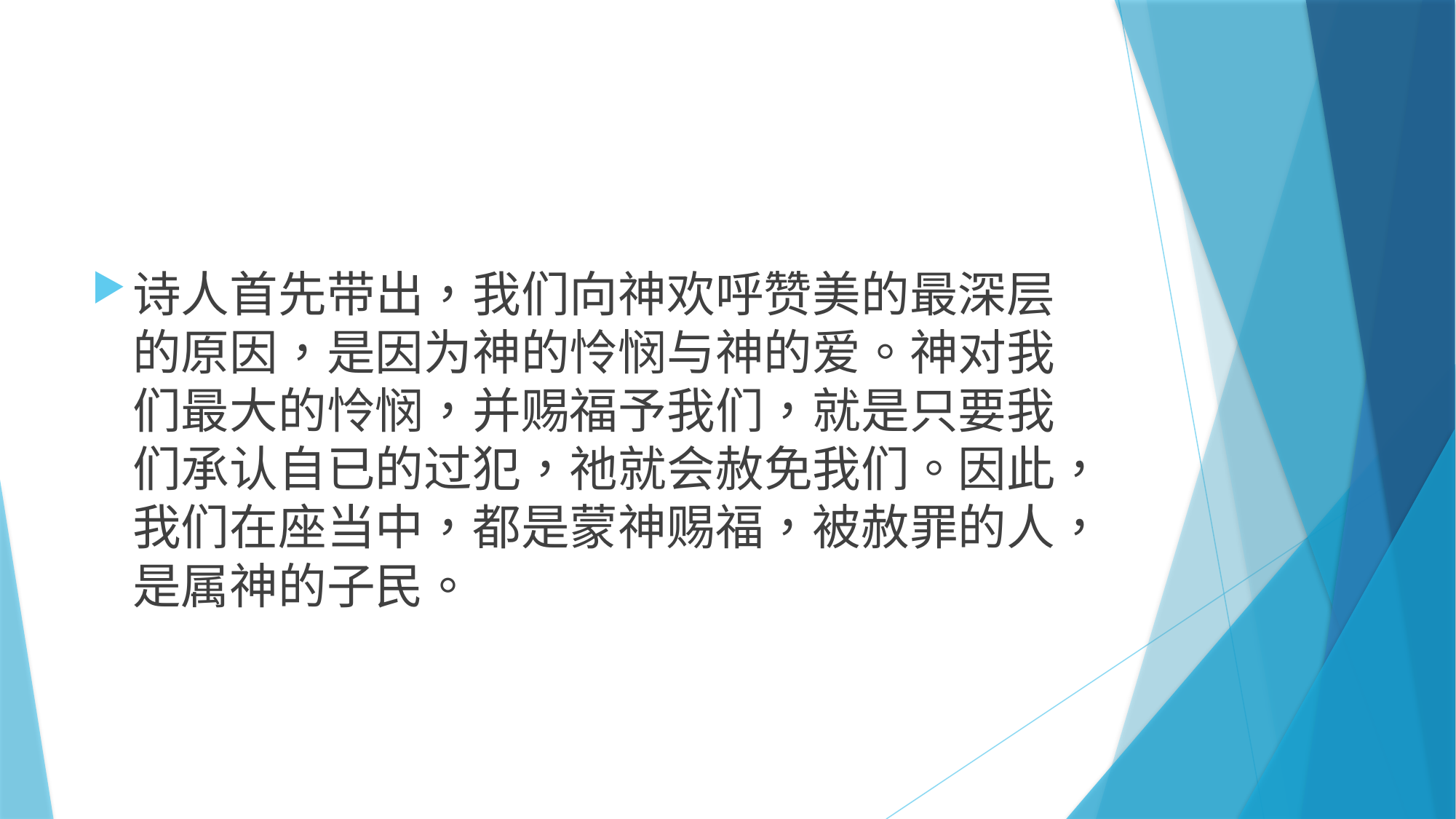

#
诗人首先带出，我们向神欢呼赞美的最深层的原因，是因为神的怜悯与神的爱。神对我们最大的怜悯，并赐福予我们，就是只要我们承认自已的过犯，祂就会赦免我们。因此，我们在座当中，都是蒙神赐福，被赦罪的人，是属神的子民。